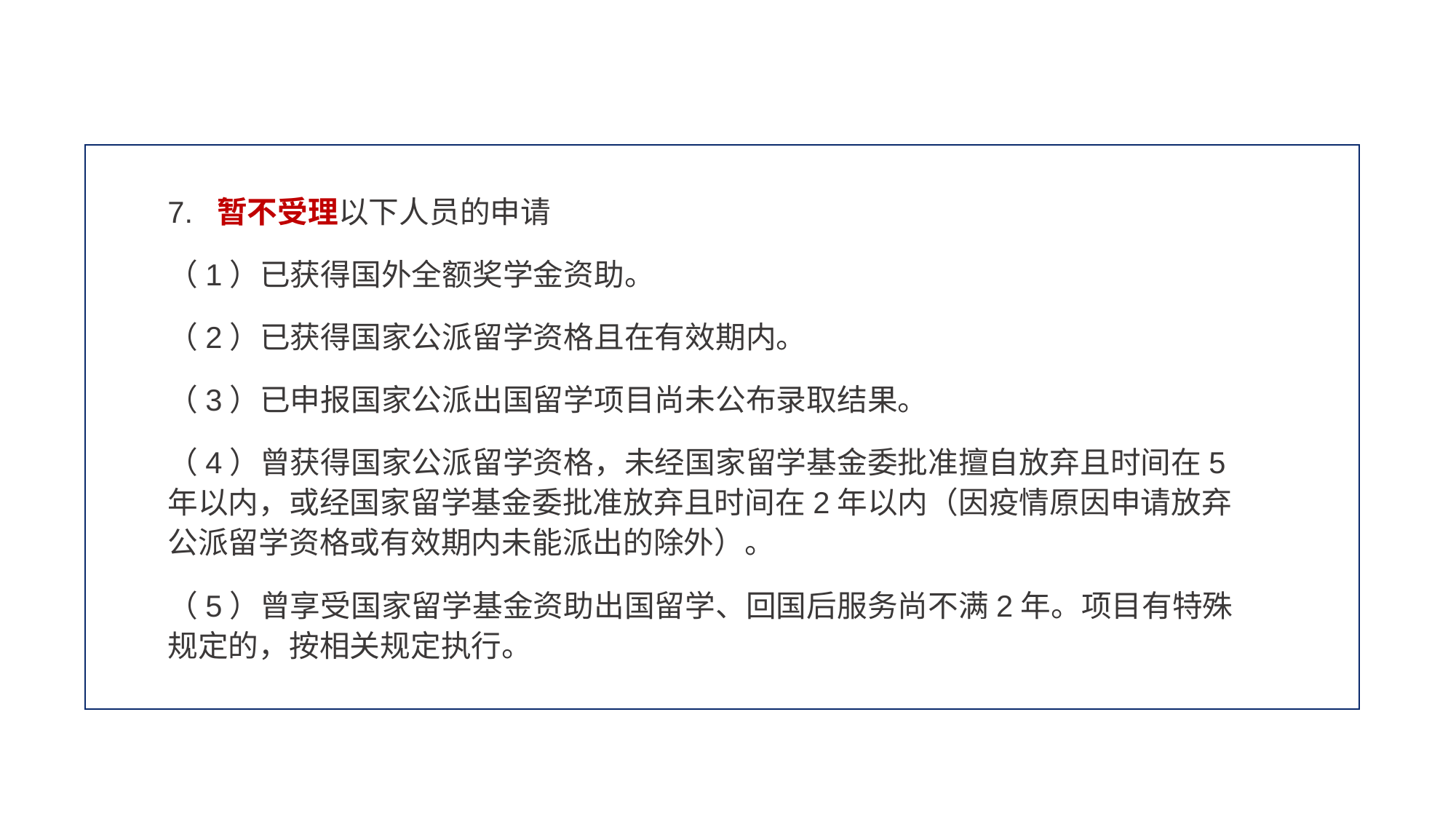

7.  暂不受理以下人员的申请
（1）已获得国外全额奖学金资助。
（2）已获得国家公派留学资格且在有效期内。
（3）已申报国家公派出国留学项目尚未公布录取结果。
（4）曾获得国家公派留学资格，未经国家留学基金委批准擅自放弃且时间在5年以内，或经国家留学基金委批准放弃且时间在2年以内（因疫情原因申请放弃公派留学资格或有效期内未能派出的除外）。
（5）曾享受国家留学基金资助出国留学、回国后服务尚不满2年。项目有特殊规定的，按相关规定执行。